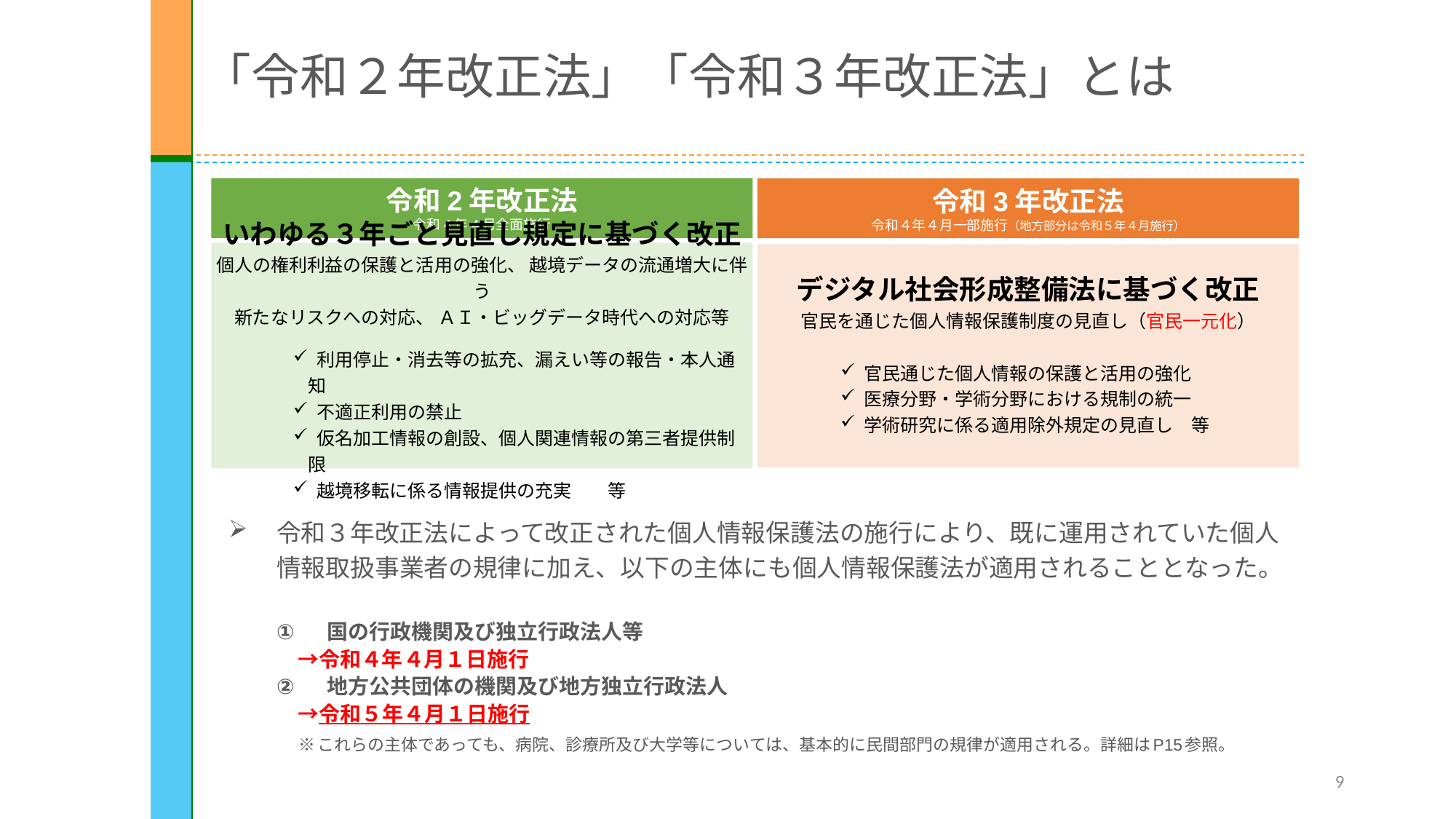

# 「令和２年改正法」「令和３年改正法」とは

令和3年改正法
令和４年４月一部施行（地方部分は令和５年４月施行）
令和2年改正法
令和4年4月全面施行

デジタル社会形成整備法に基づく改正
官民を通じた個人情報保護制度の見直し（官民一元化）

官民通じた個人情報の保護と活用の強化
医療分野・学術分野における規制の統一
学術研究に係る適用除外規定の見直し　等

いわゆる３年ごと見直し規定に基づく改正
個人の権利利益の保護と活用の強化、 越境データの流通増大に伴う
新たなリスクへの対応、 ＡＩ・ビッグデータ時代への対応等

 利用停止・消去等の拡充、漏えい等の報告・本人通知
 不適正利用の禁止
 仮名加工情報の創設、個人関連情報の第三者提供制限
 越境移転に係る情報提供の充実　　等
令和３年改正法によって改正された個人情報保護法の施行により、既に運用されていた個人情報取扱事業者の規律に加え、以下の主体にも個人情報保護法が適用されることとなった。

国の行政機関及び独立行政法人等
　→令和４年４月１日施行
地方公共団体の機関及び地方独立行政法人
　→令和５年４月１日施行
※これらの主体であっても、病院、診療所及び大学等については、基本的に民間部門の規律が適用される。詳細はP15参照。
9